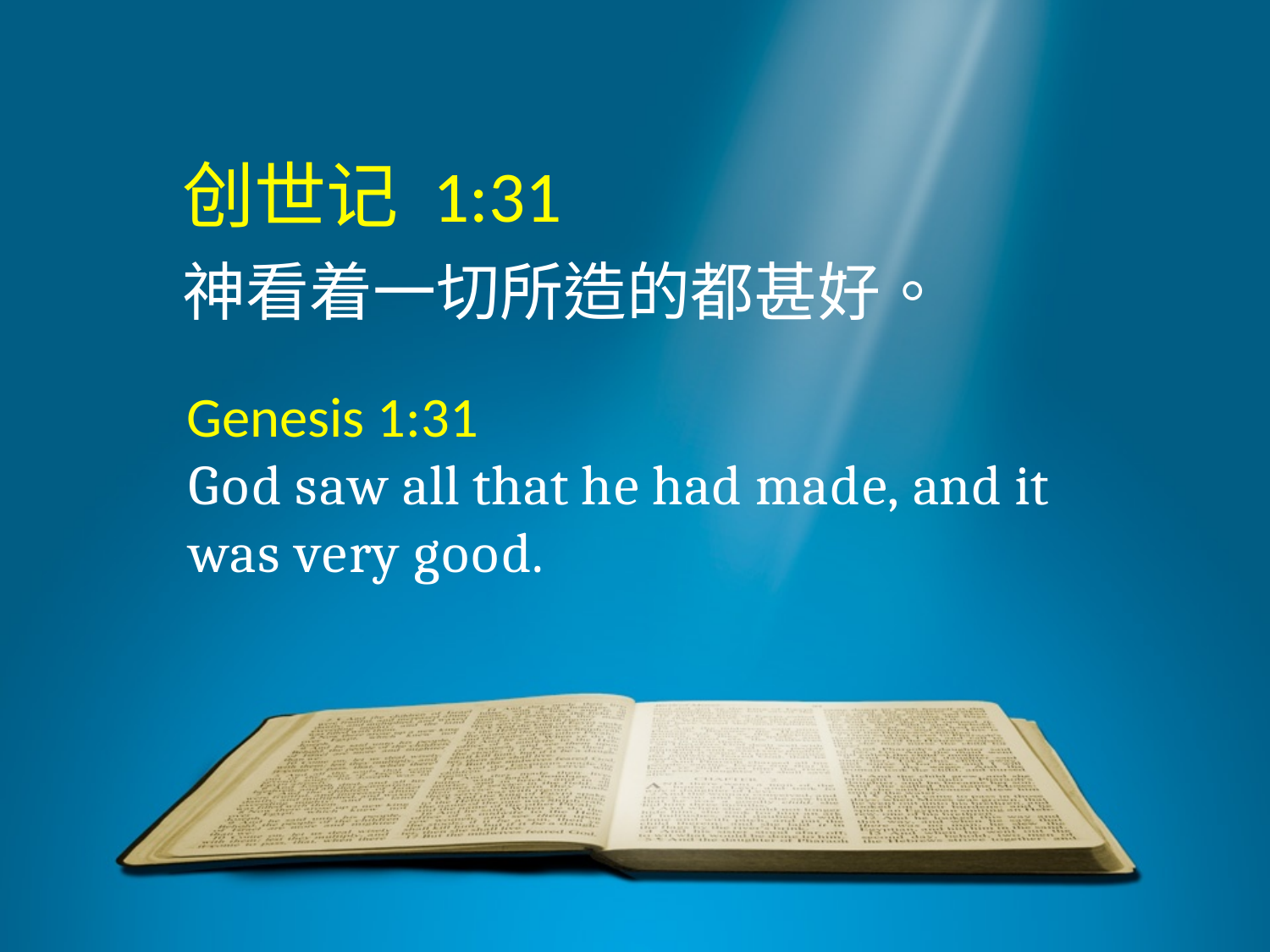

创世记 1:31
神看着一切所造的都甚好。
Genesis 1:31
God saw all that he had made, and it was very good.